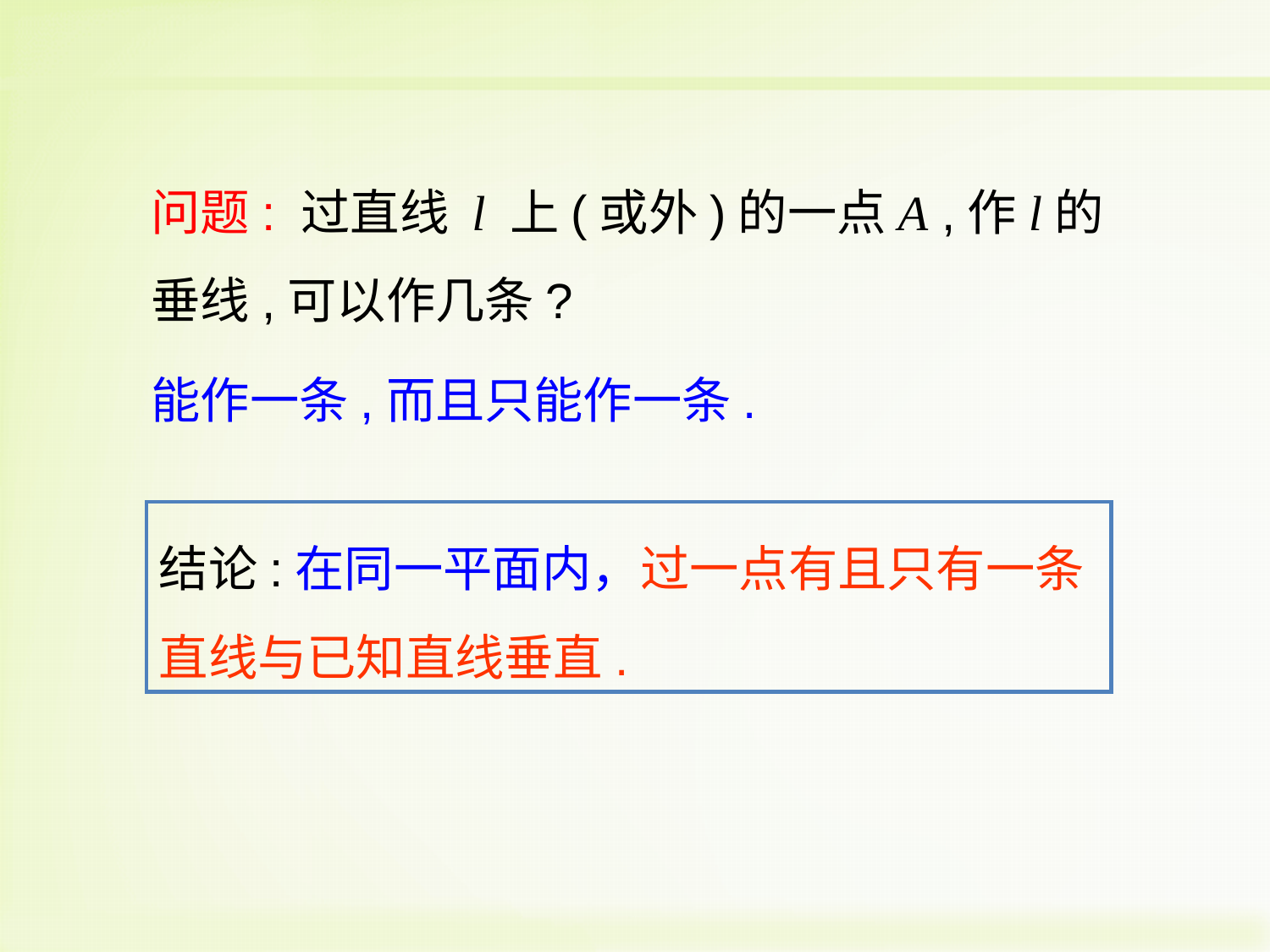

问题: 过直线 l 上(或外)的一点A ,作l的垂线,可以作几条?
能作一条,而且只能作一条.
结论:在同一平面内，过一点有且只有一条直线与已知直线垂直.